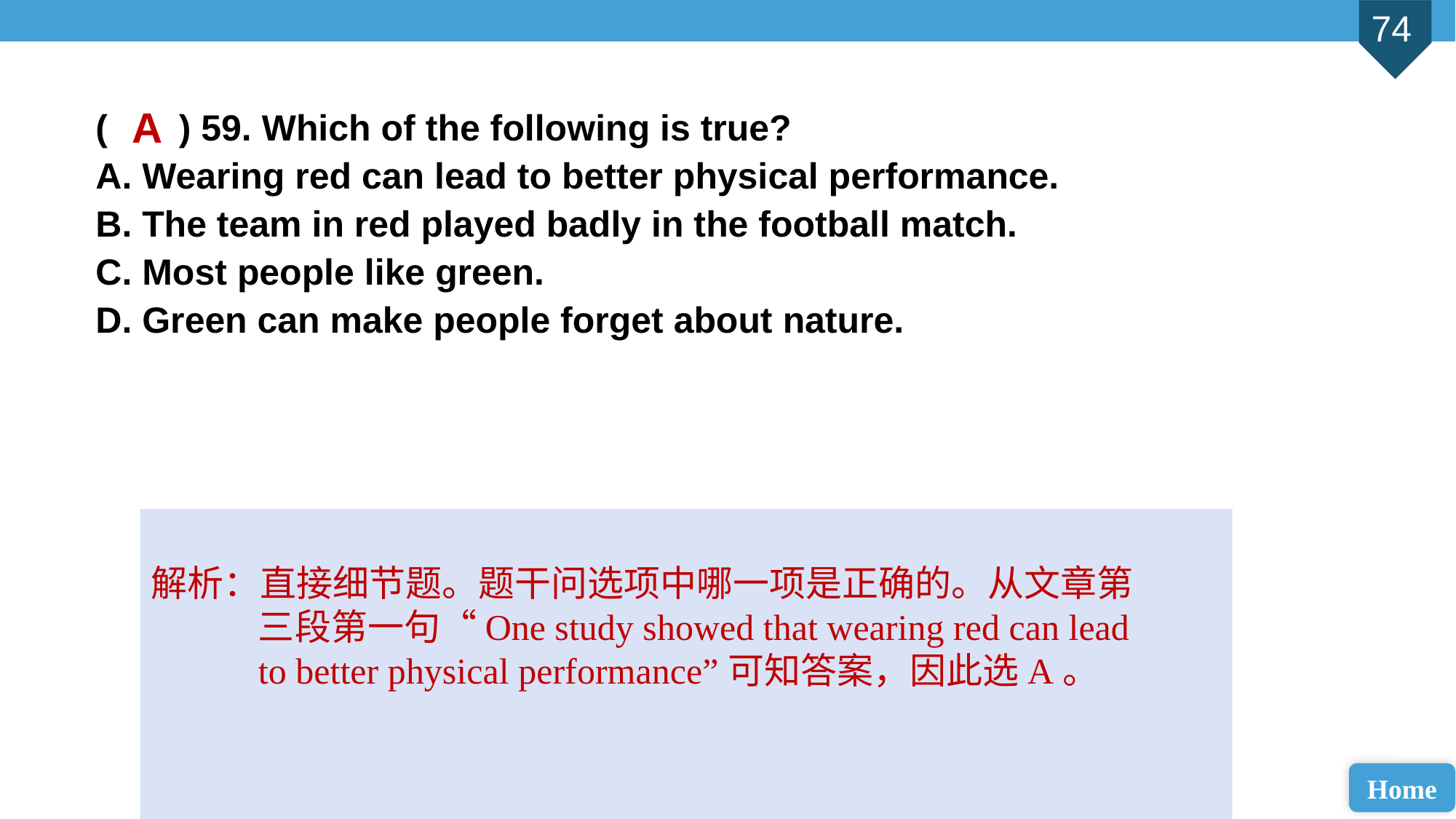

A
(       ) 59. Which of the following is true?
A. Wearing red can lead to better physical performance.
B. The team in red played badly in the football match.
C. Most people like green.
D. Green can make people forget about nature.

解析：直接细节题。题干问选项中哪一项是正确的。从文章第三段第一句“One study showed that wearing red can lead to better physical performance”可知答案，因此选A。